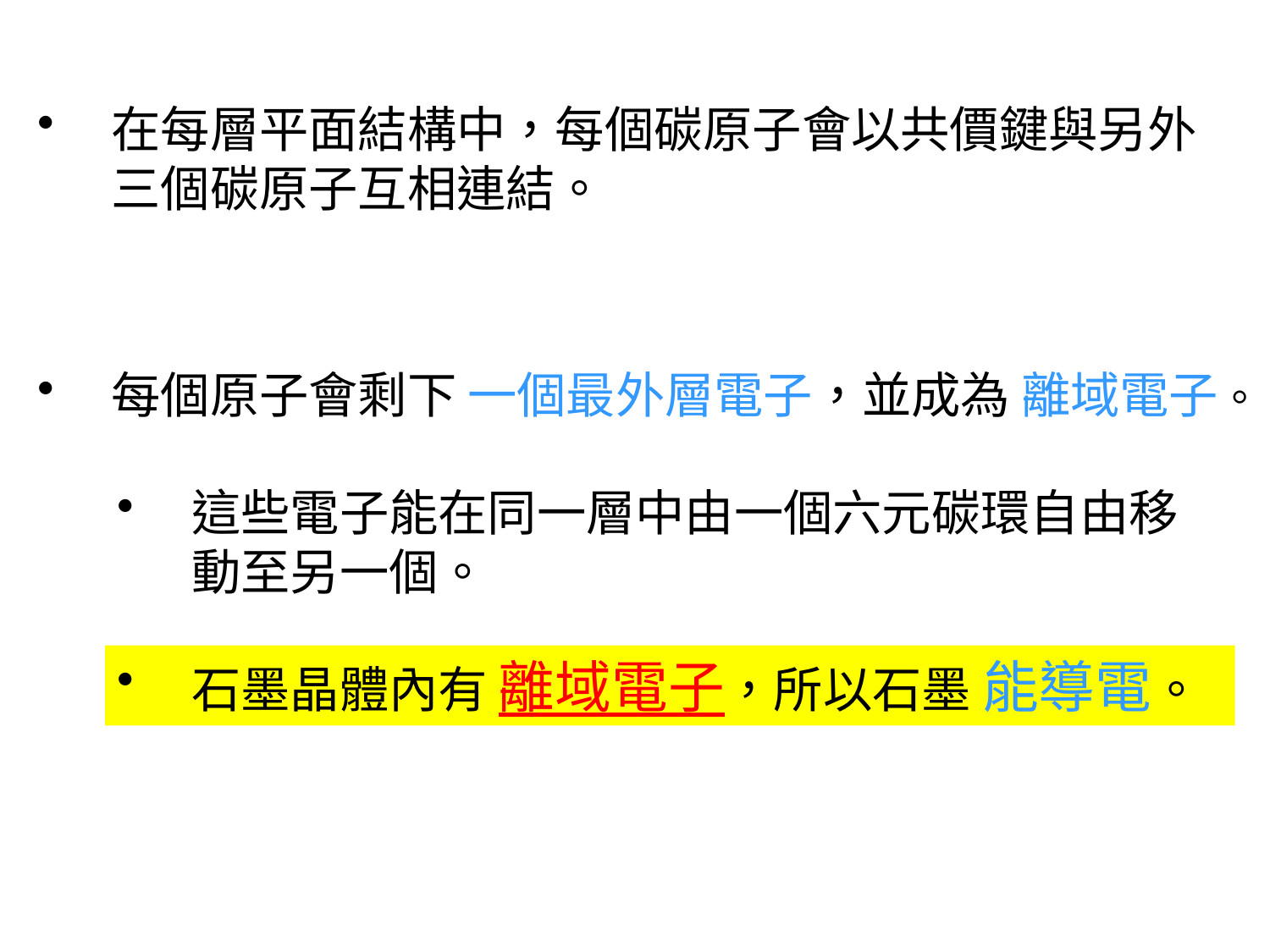

在每層平面結構中，每個碳原子會以共價鍵與另外三個碳原子互相連結。
每個原子會剩下 一個最外層電子，並成為 離域電子。
這些電子能在同一層中由一個六元碳環自由移動至另一個。
石墨晶體內有 離域電子，所以石墨 能導電。